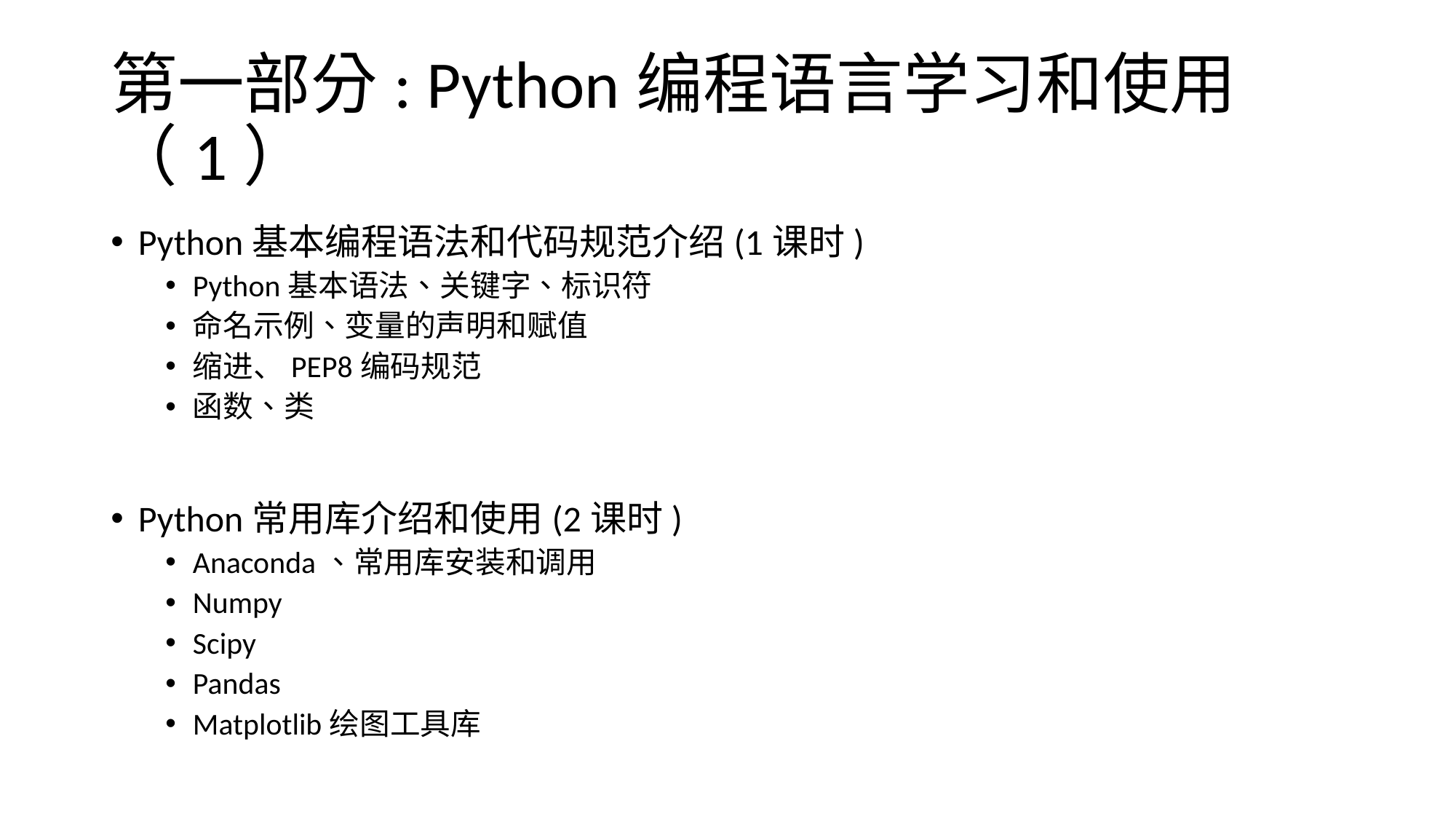

# 第一部分: Python编程语言学习和使用（1）
Python基本编程语法和代码规范介绍(1课时)
Python基本语法、关键字、标识符
命名示例、变量的声明和赋值
缩进、PEP8编码规范
函数、类

Python常用库介绍和使用(2课时)
Anaconda、常用库安装和调用
Numpy
Scipy
Pandas
Matplotlib绘图工具库